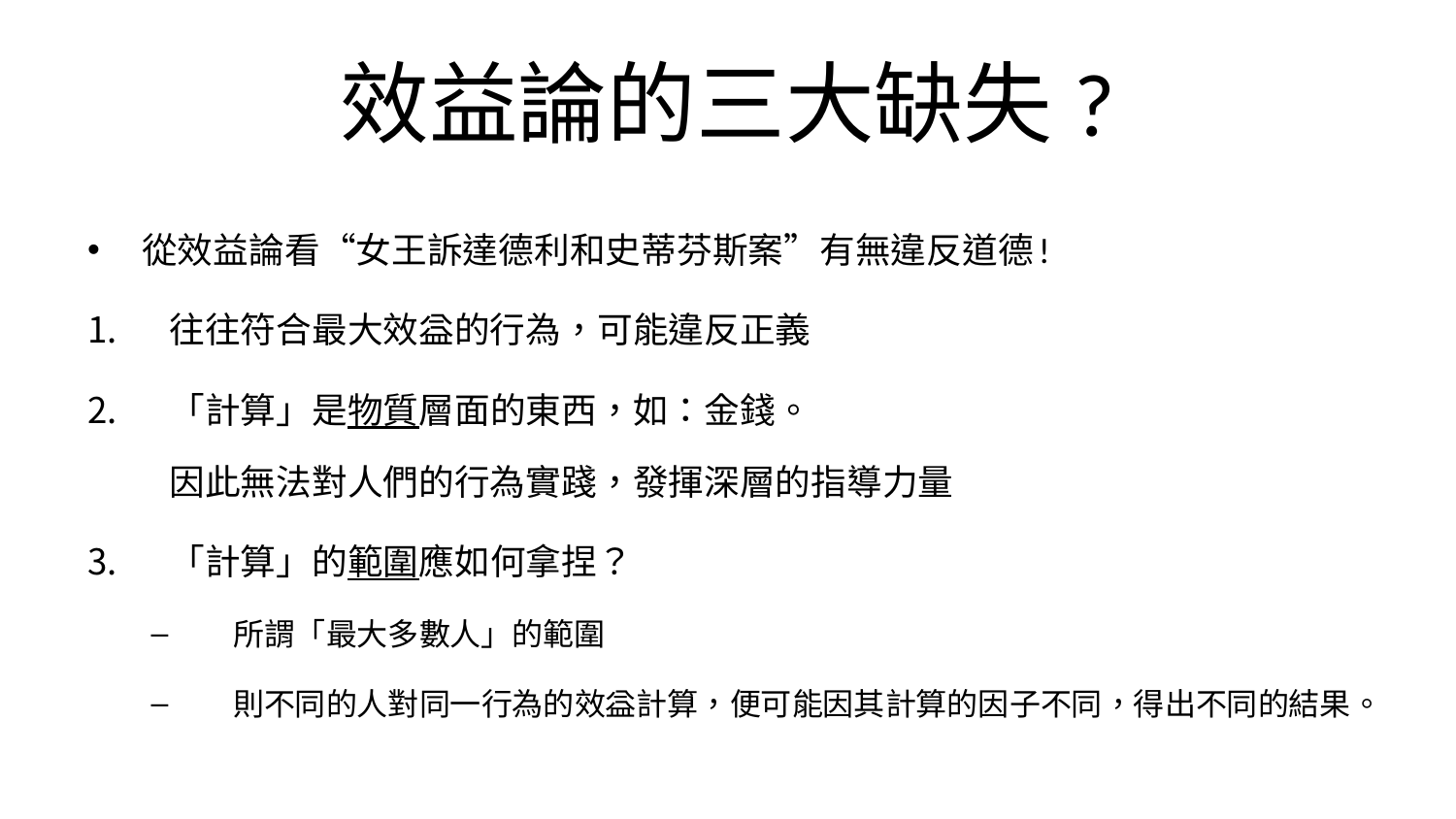

# 效益論的三大缺失?
從效益論看“女王訴達德利和史蒂芬斯案”有無違反道德!
往往符合最大效益的行為，可能違反正義
「計算」是物質層面的東西，如：金錢。
因此無法對人們的行為實踐，發揮深層的指導力量
「計算」的範圍應如何拿捏？
所謂「最大多數人」的範圍
則不同的人對同一行為的效益計算，便可能因其計算的因子不同，得出不同的結果。